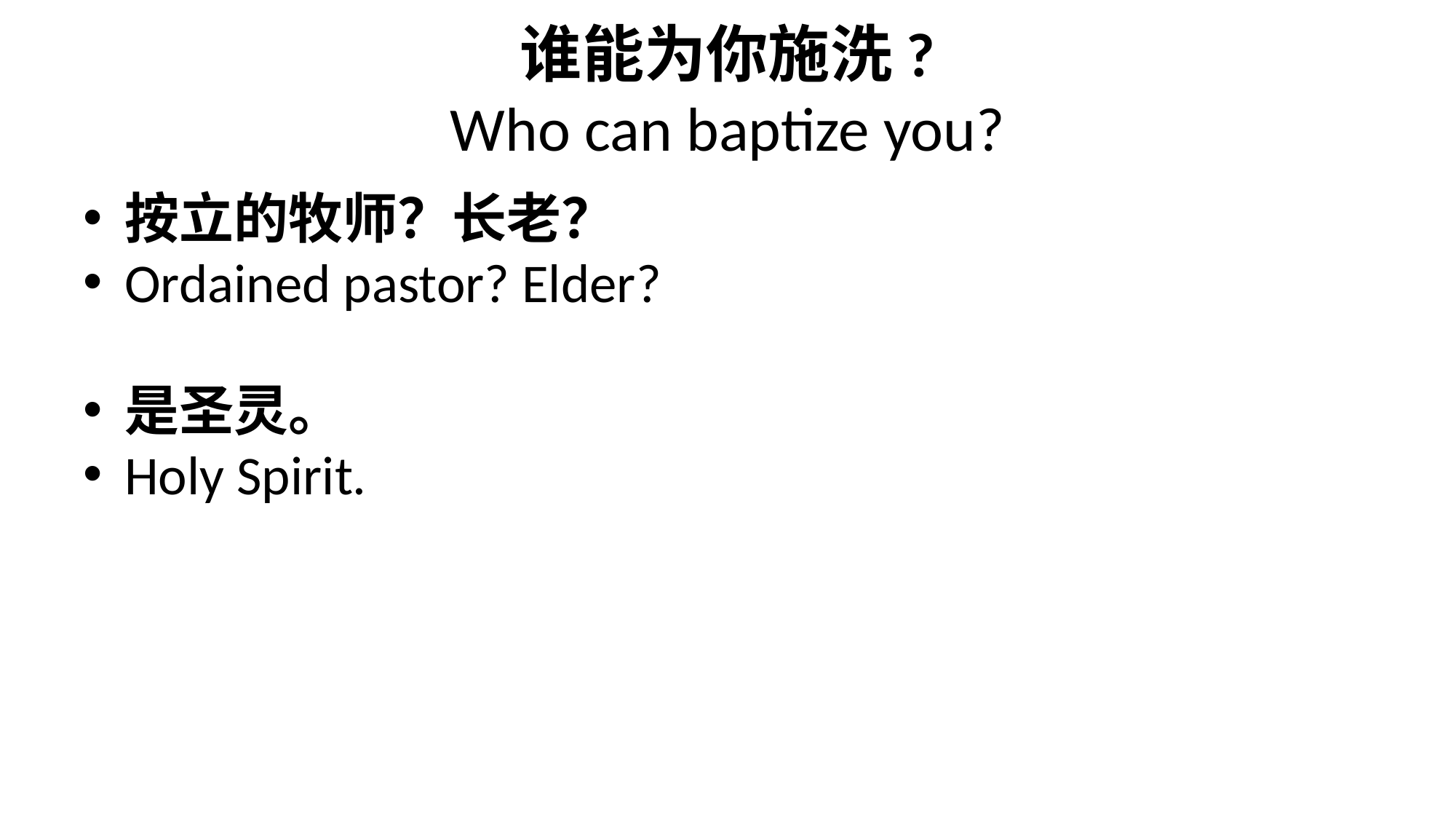

# 谁能为你施洗? Who can baptize you?
按立的牧师？长老？
Ordained pastor? Elder?

是圣灵。
Holy Spirit.